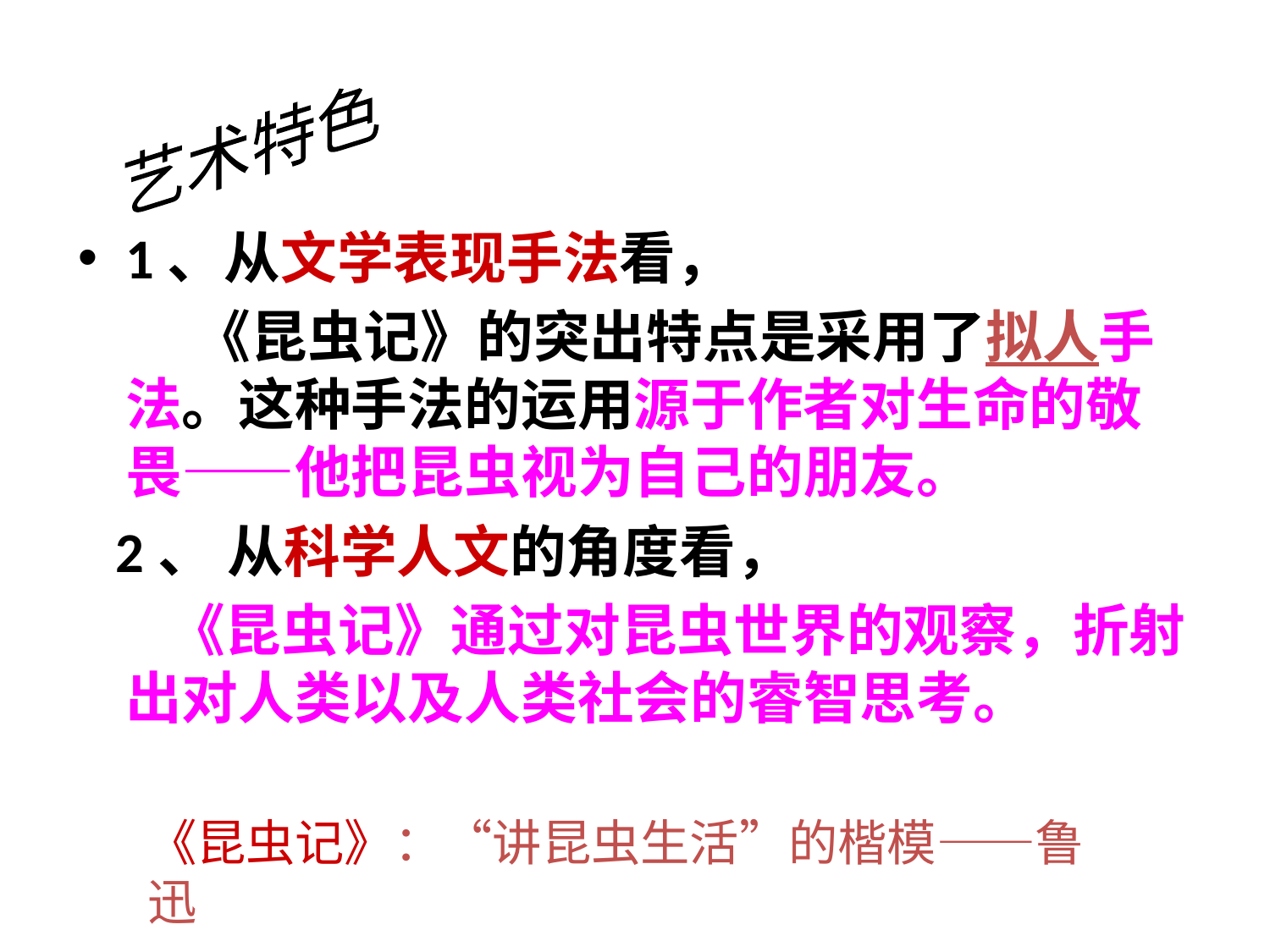

艺术特色
1、从文学表现手法看，
        《昆虫记》的突出特点是采用了拟人手法。这种手法的运用源于作者对生命的敬畏——他把昆虫视为自己的朋友。
   2、 从科学人文的角度看，
      《昆虫记》通过对昆虫世界的观察，折射出对人类以及人类社会的睿智思考。

《昆虫记》：“讲昆虫生活”的楷模——鲁迅